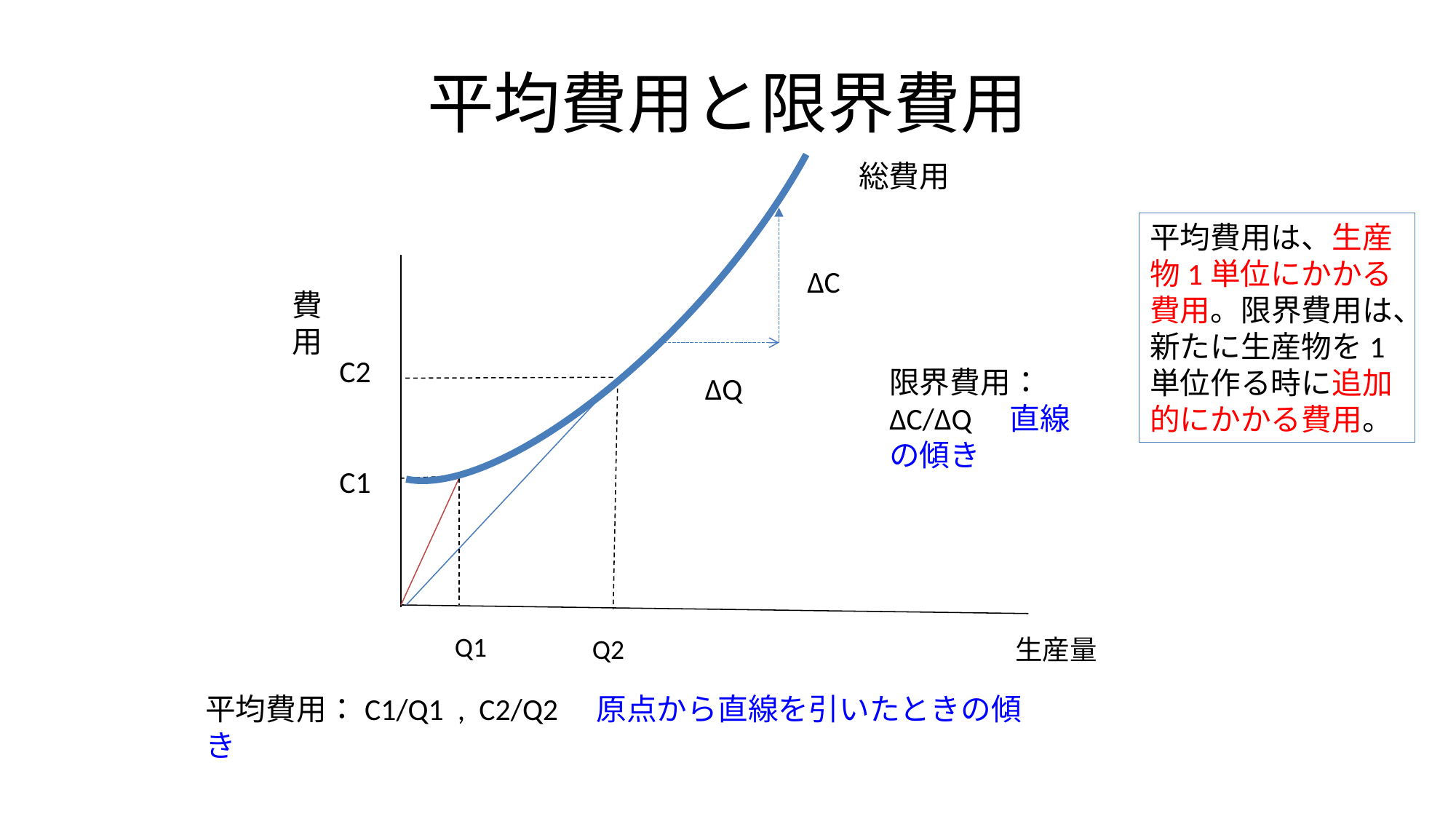

# 平均費用と限界費用

総費用
平均費用は、生産物1単位にかかる費用。限界費用は、新たに生産物を1単位作る時に追加的にかかる費用。
ΔC
費用
C2
限界費用：ΔC/ΔQ　直線の傾き
ΔQ
C1
Q1
Q2
生産量
平均費用：C1/Q1  ,  C2/Q2　原点から直線を引いたときの傾き